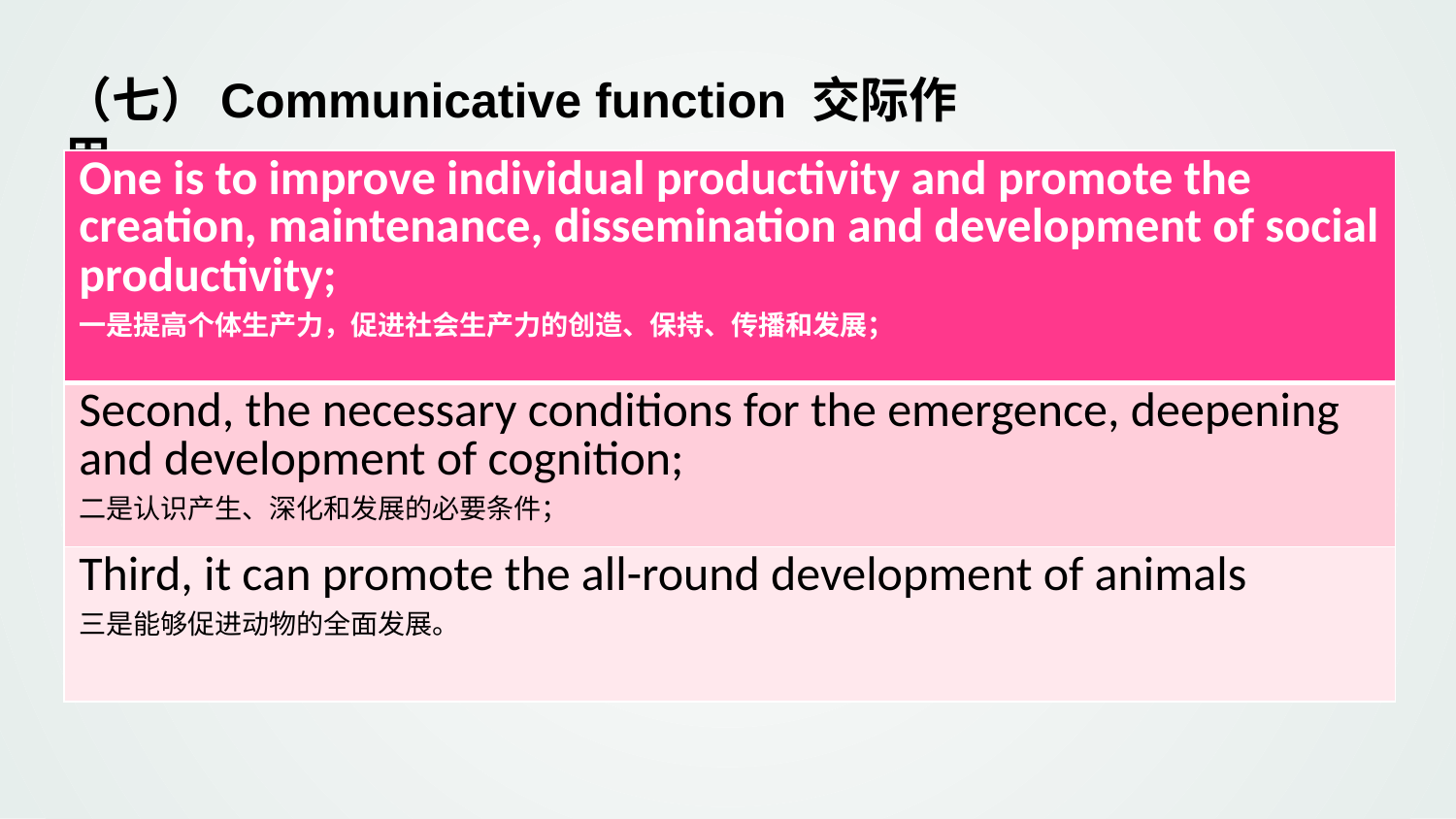

（七）Communicative function 交际作用
| One is to improve individual productivity and promote the creation, maintenance, dissemination and development of social productivity; 一是提高个体生产力，促进社会生产力的创造、保持、传播和发展； |
| --- |
| Second, the necessary conditions for the emergence, deepening and development of cognition; 二是认识产生、深化和发展的必要条件； |
| Third, it can promote the all-round development of animals 三是能够促进动物的全面发展。 |